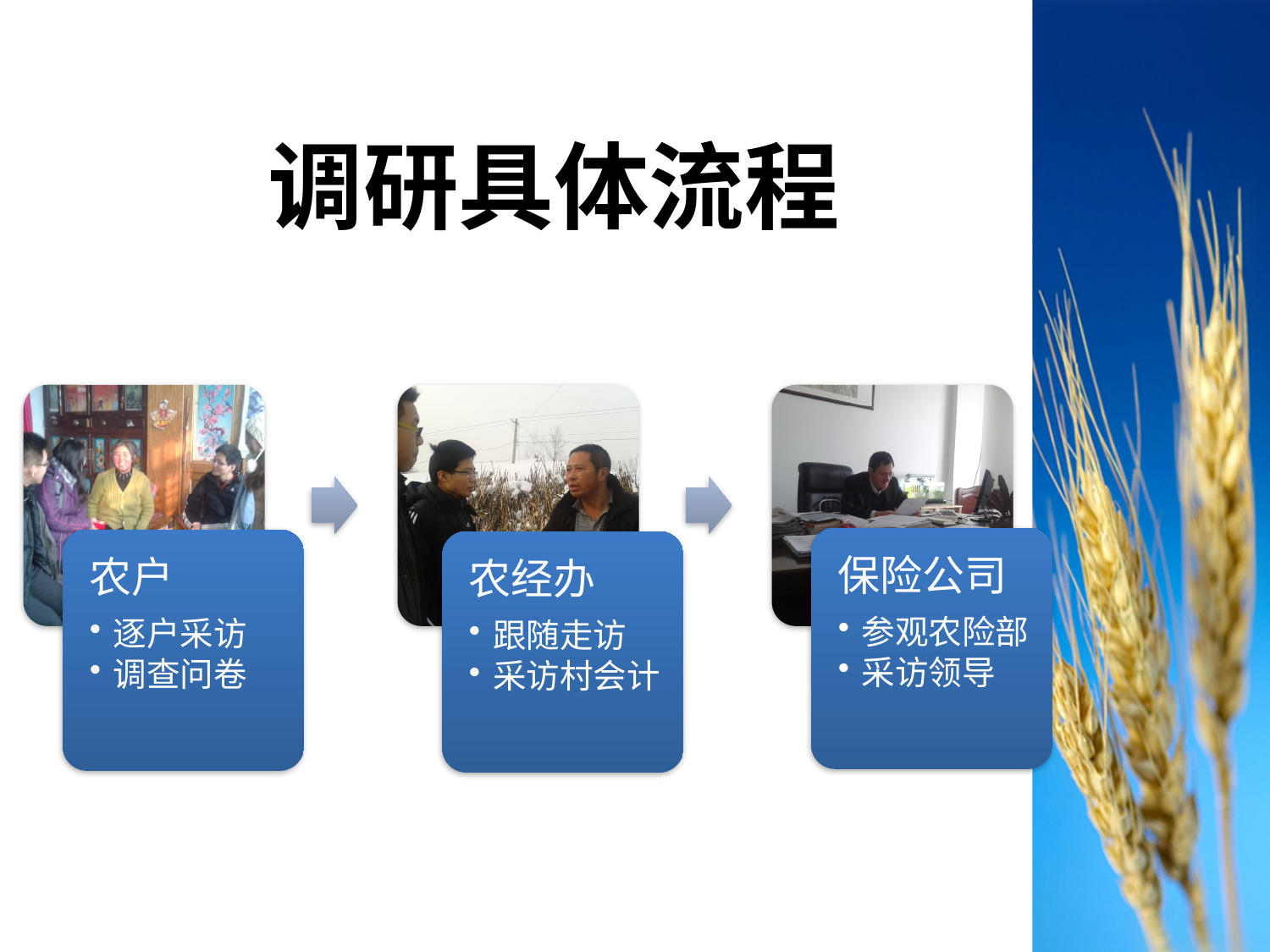

调研具体流程
农户
逐户采访
调查问卷

农经办
跟随走访
采访村会计

保险公司
参观农险部
采访领导